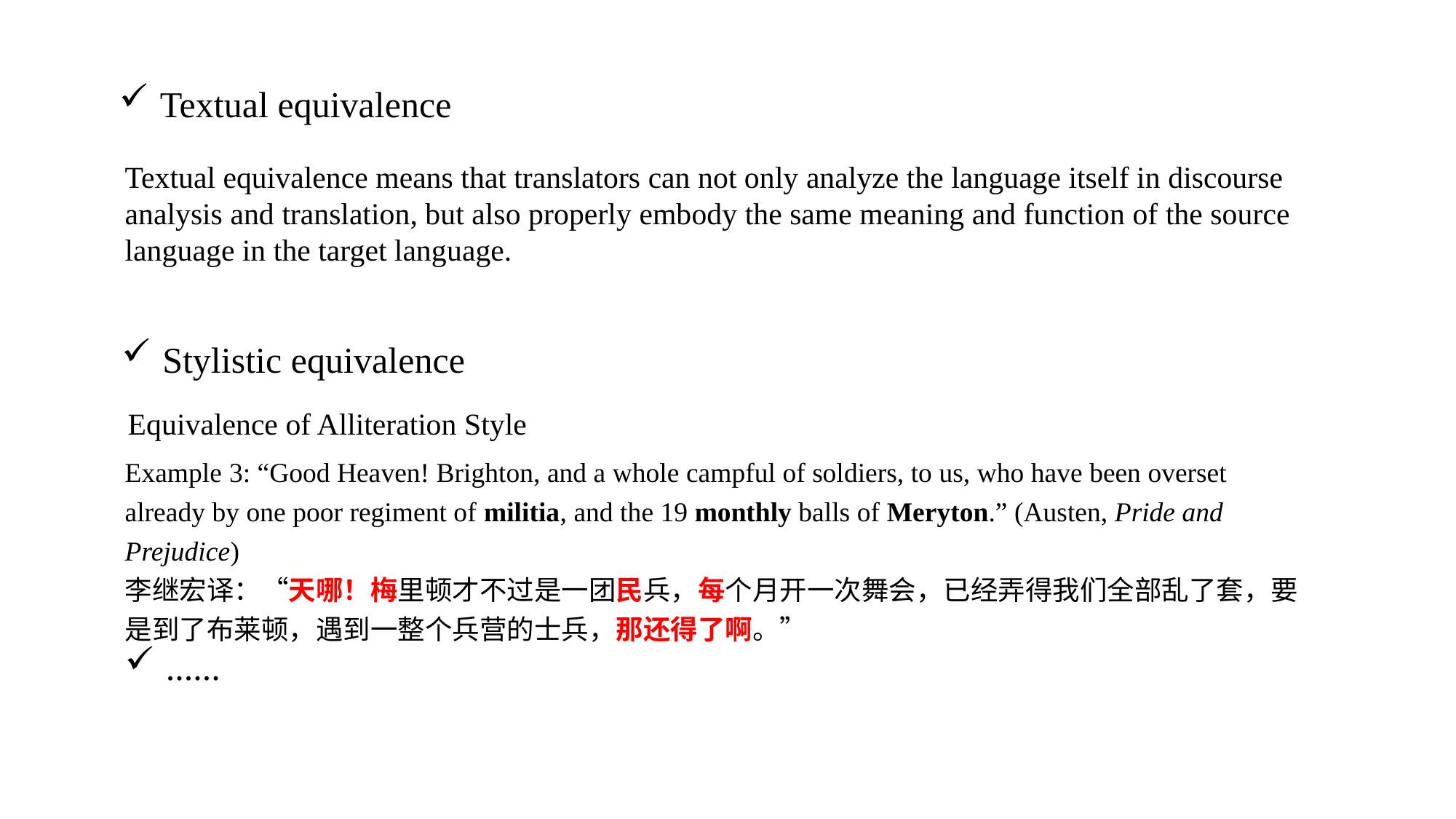

Textual equivalence
Textual equivalence means that translators can not only analyze the language itself in discourse analysis and translation, but also properly embody the same meaning and function of the source language in the target language.
Stylistic equivalence
 Equivalence of Alliteration Style
Example 3: “Good Heaven! Brighton, and a whole campful of soldiers, to us, who have been overset already by one poor regiment of militia, and the 19 monthly balls of Meryton.” (Austen, Pride and Prejudice)
李继宏译：“天哪！梅里顿才不过是一团民兵，每个月开一次舞会，已经弄得我们全部乱了套，要是到了布莱顿，遇到一整个兵营的士兵，那还得了啊。”
......